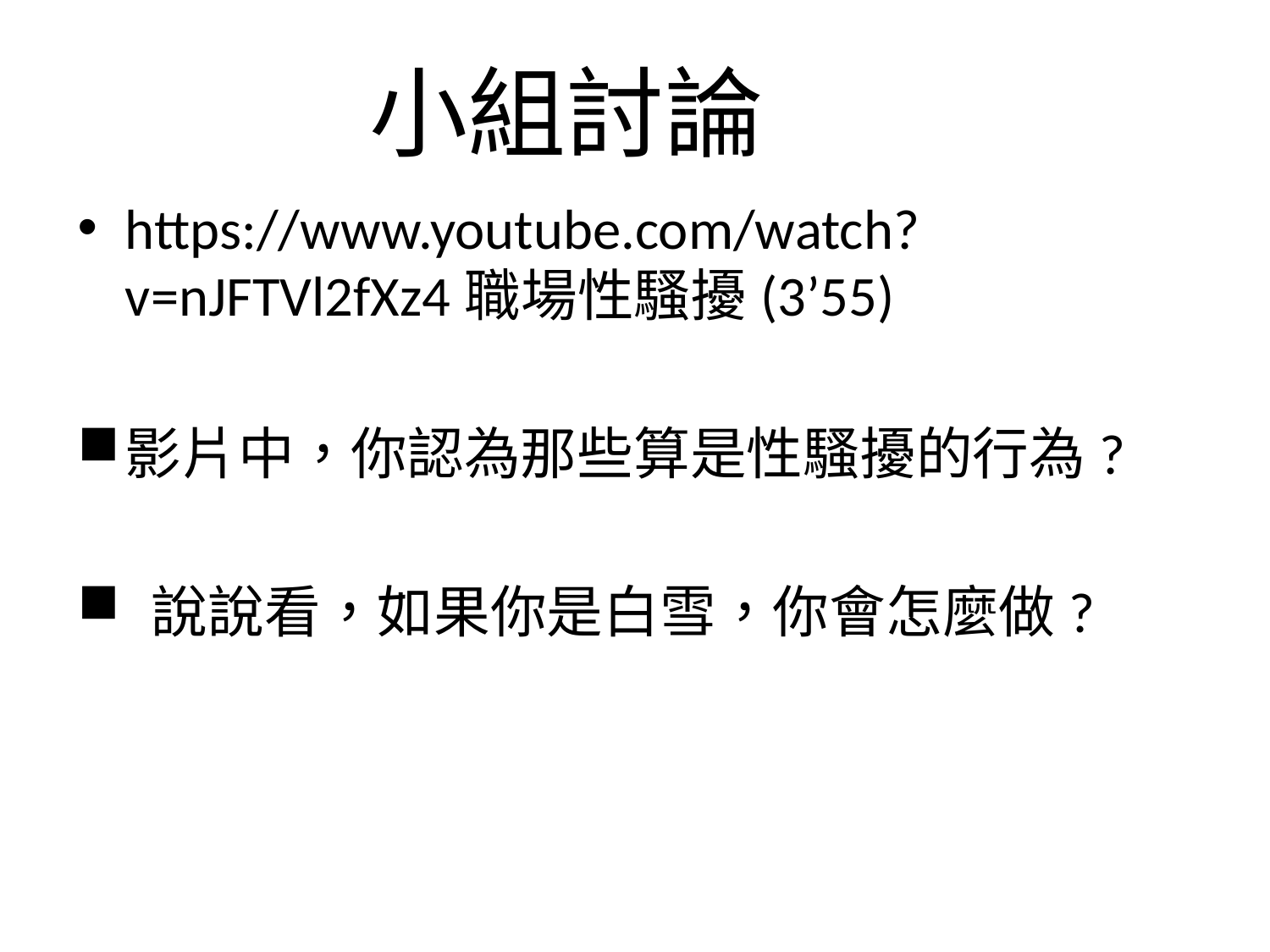

# 小組討論
https://www.youtube.com/watch?v=nJFTVl2fXz4職場性騷擾(3’55)

影片中，你認為那些算是性騷擾的行為?

 說說看，如果你是白雪，你會怎麼做?